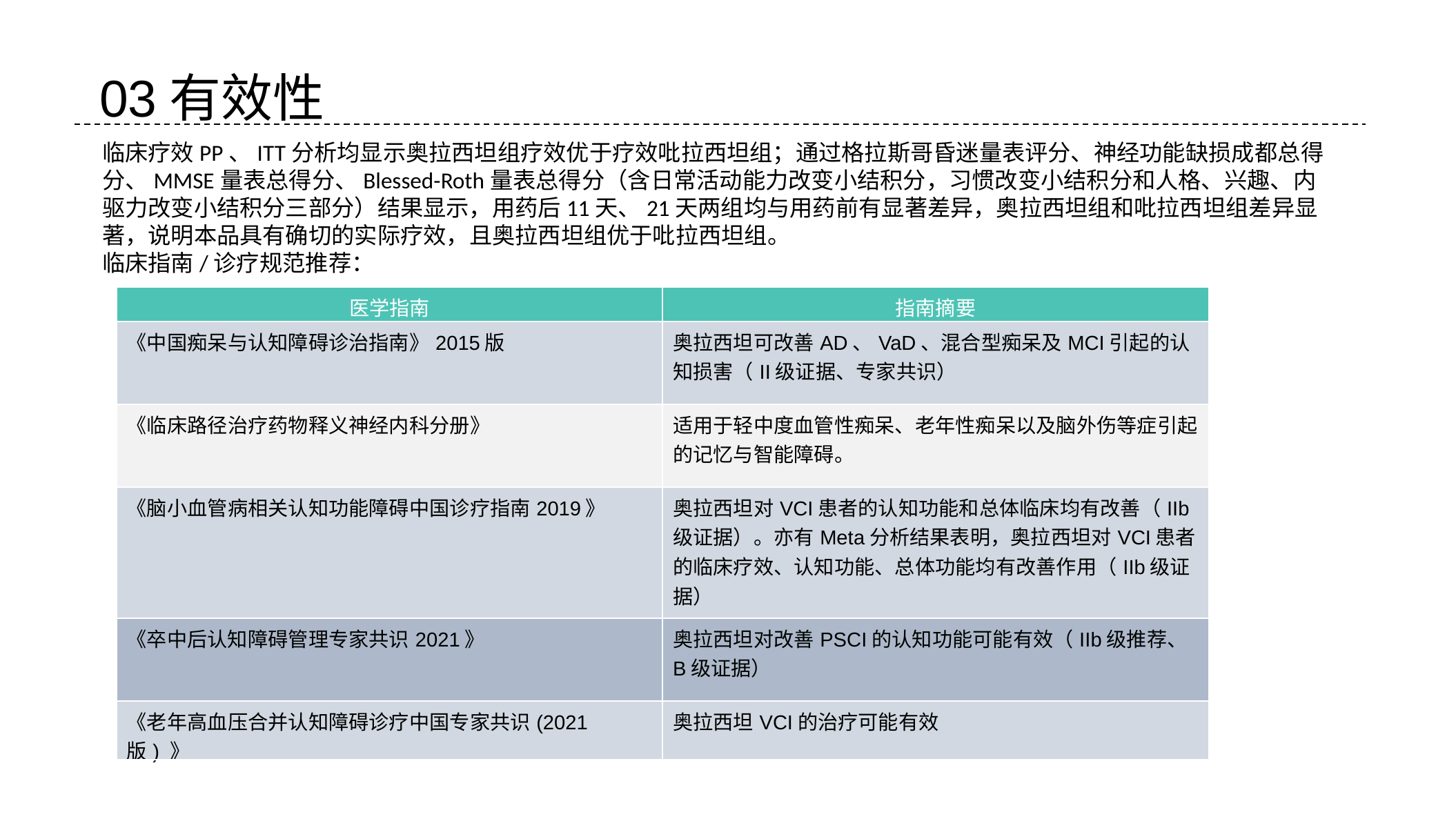

#
03有效性
临床疗效PP、ITT分析均显示奥拉西坦组疗效优于疗效吡拉西坦组；通过格拉斯哥昏迷量表评分、神经功能缺损成都总得分、MMSE量表总得分、Blessed-Roth量表总得分（含日常活动能力改变小结积分，习惯改变小结积分和人格、兴趣、内驱力改变小结积分三部分）结果显示，用药后11天、21天两组均与用药前有显著差异，奥拉西坦组和吡拉西坦组差异显著，说明本品具有确切的实际疗效，且奥拉西坦组优于吡拉西坦组。
临床指南/诊疗规范推荐：

| 医学指南 | 指南摘要 |
| --- | --- |
| 《中国痴呆与认知障碍诊治指南》2015版 | 奥拉西坦可改善AD、VaD、混合型痴呆及MCI引起的认知损害（II级证据、专家共识） |
| 《临床路径治疗药物释义神经内科分册》 | 适用于轻中度血管性痴呆、老年性痴呆以及脑外伤等症引起的记忆与智能障碍。 |
| 《脑小血管病相关认知功能障碍中国诊疗指南2019》 | 奥拉西坦对VCI患者的认知功能和总体临床均有改善（IIb级证据）。亦有Meta分析结果表明，奥拉西坦对VCI患者的临床疗效、认知功能、总体功能均有改善作用（IIb级证据） |
| 《卒中后认知障碍管理专家共识2021》 | 奥拉西坦对改善PSCI的认知功能可能有效（IIb级推荐、B级证据） |
| 《老年高血压合并认知障碍诊疗中国专家共识(2021版) 》 | 奥拉西坦VCI的治疗可能有效 |